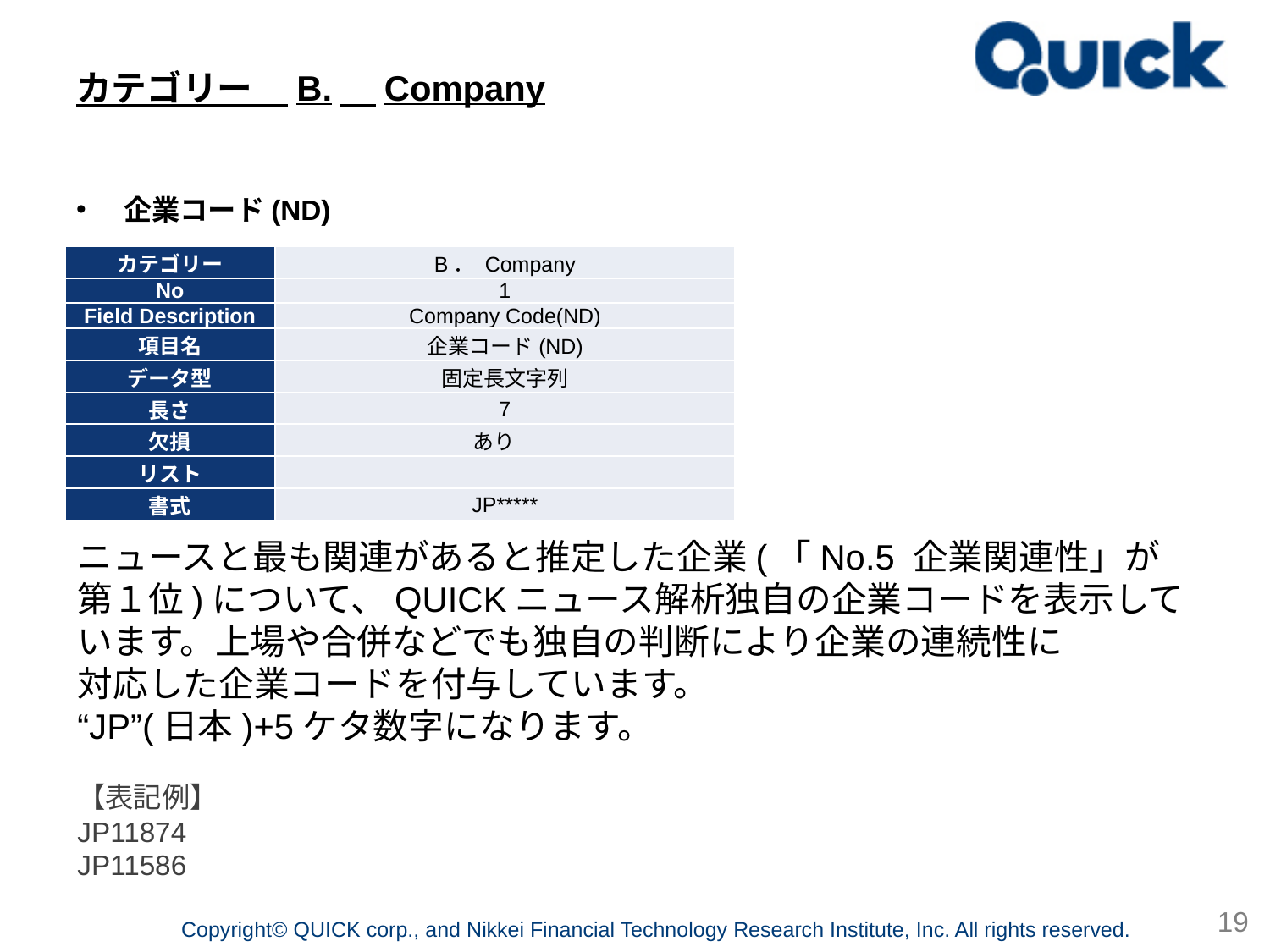

# カテゴリー　B.　Company
企業コード(ND)
| カテゴリー | B． Company |
| --- | --- |
| No | 1 |
| Field Description | Company Code(ND) |
| 項目名 | 企業コード(ND) |
| データ型 | 固定長文字列 |
| 長さ | 7 |
| 欠損 | あり |
| リスト |  |
| 書式 | JP\*\*\*\*\* |
ニュースと最も関連があると推定した企業(「No.5 企業関連性」が
第１位)について、QUICKニュース解析独自の企業コードを表示して
います。上場や合併などでも独自の判断により企業の連続性に
対応した企業コードを付与しています。
“JP”(日本)+5ケタ数字になります。

【表記例】
JP11874
JP11586
19